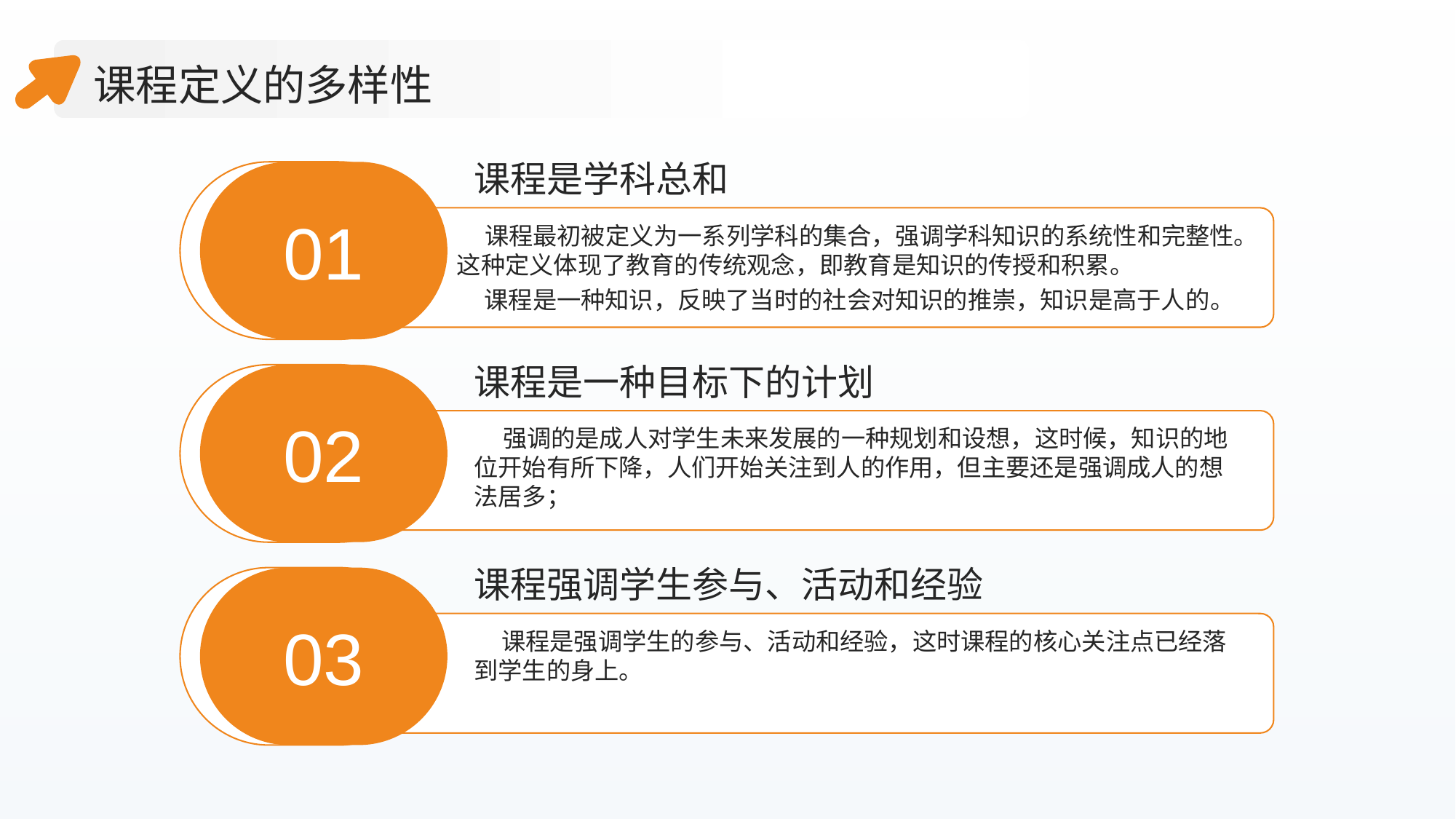

课程定义的多样性
课程是学科总和

01

    课程最初被定义为一系列学科的集合，强调学科知识的系统性和完整性。这种定义体现了教育的传统观念，即教育是知识的传授和积累。
   课程是一种知识，反映了当时的社会对知识的推崇，知识是高于人的。
课程是一种目标下的计划

02

     强调的是成人对学生未来发展的一种规划和设想，这时候，知识的地位开始有所下降，人们开始关注到人的作用，但主要还是强调成人的想法居多；
课程强调学生参与、活动和经验

03

    课程是强调学生的参与、活动和经验，这时课程的核心关注点已经落到学生的身上。